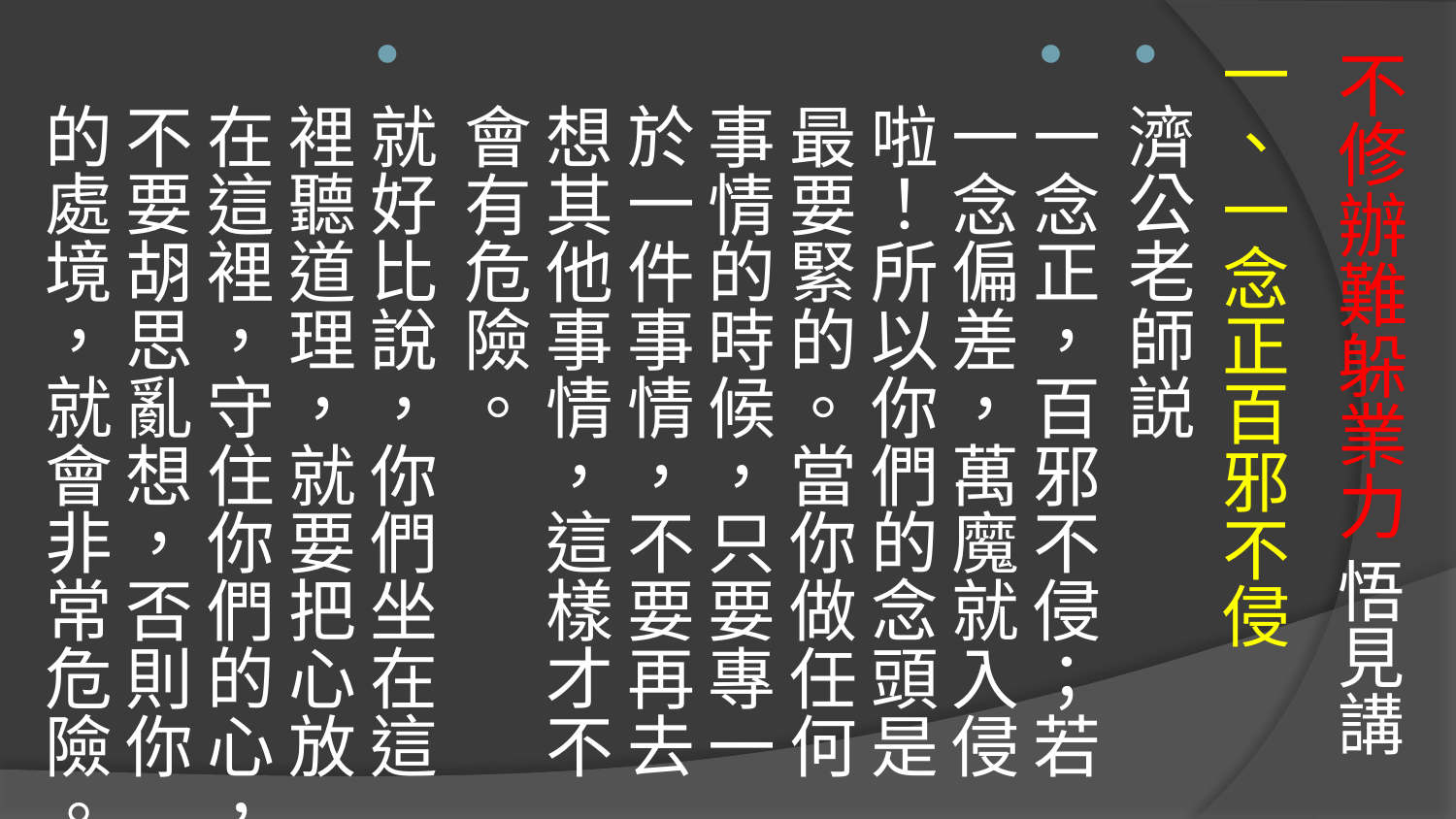

# 不修辦難躲業力 悟見講
一、一念正百邪不侵
濟公老師説
一念正，百邪不侵；若一念偏差，萬魔就入侵啦！所以你們的念頭是最要緊的。當你做任何事情的時候，只要專一於一件事情，不要再去想其他事情，這樣才不會有危險。
就好比說，你們坐在這裡聽道理，就要把心放在這裡，守住你們的心，不要胡思亂想，否則你的處境，就會非常危險。